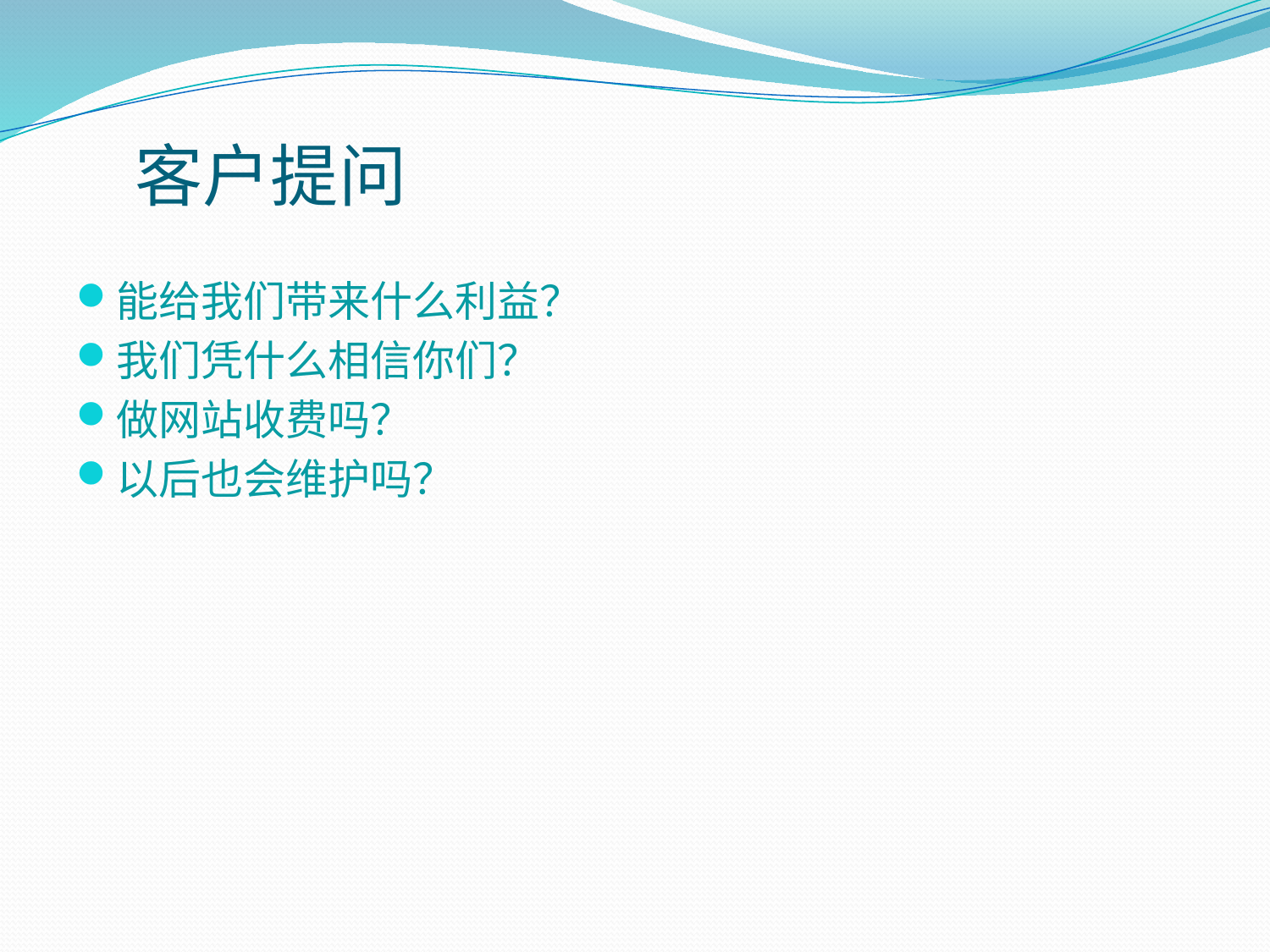

# 客户提问
能给我们带来什么利益？
我们凭什么相信你们？
做网站收费吗？
以后也会维护吗？